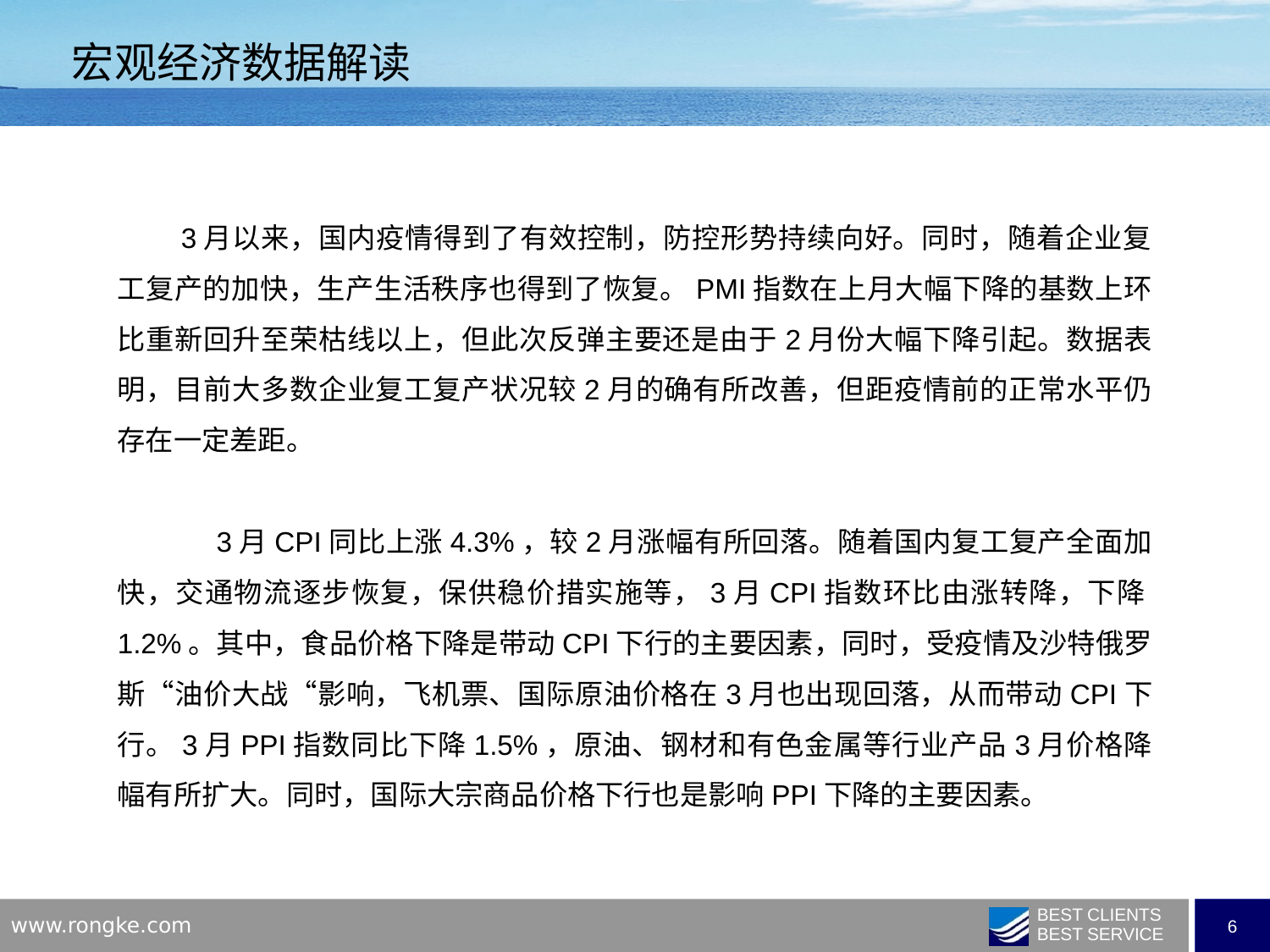

宏观经济数据解读

3月以来，国内疫情得到了有效控制，防控形势持续向好。同时，随着企业复工复产的加快，生产生活秩序也得到了恢复。PMI指数在上月大幅下降的基数上环比重新回升至荣枯线以上，但此次反弹主要还是由于2月份大幅下降引起。数据表明，目前大多数企业复工复产状况较2月的确有所改善，但距疫情前的正常水平仍存在一定差距。

　3月CPI同比上涨4.3%，较2月涨幅有所回落。随着国内复工复产全面加快，交通物流逐步恢复，保供稳价措实施等，3月CPI指数环比由涨转降，下降1.2%。其中，食品价格下降是带动CPI下行的主要因素，同时，受疫情及沙特俄罗斯“油价大战“影响，飞机票、国际原油价格在3月也出现回落，从而带动CPI下行。3月PPI指数同比下降1.5%，原油、钢材和有色金属等行业产品3月价格降幅有所扩大。同时，国际大宗商品价格下行也是影响PPI下降的主要因素。